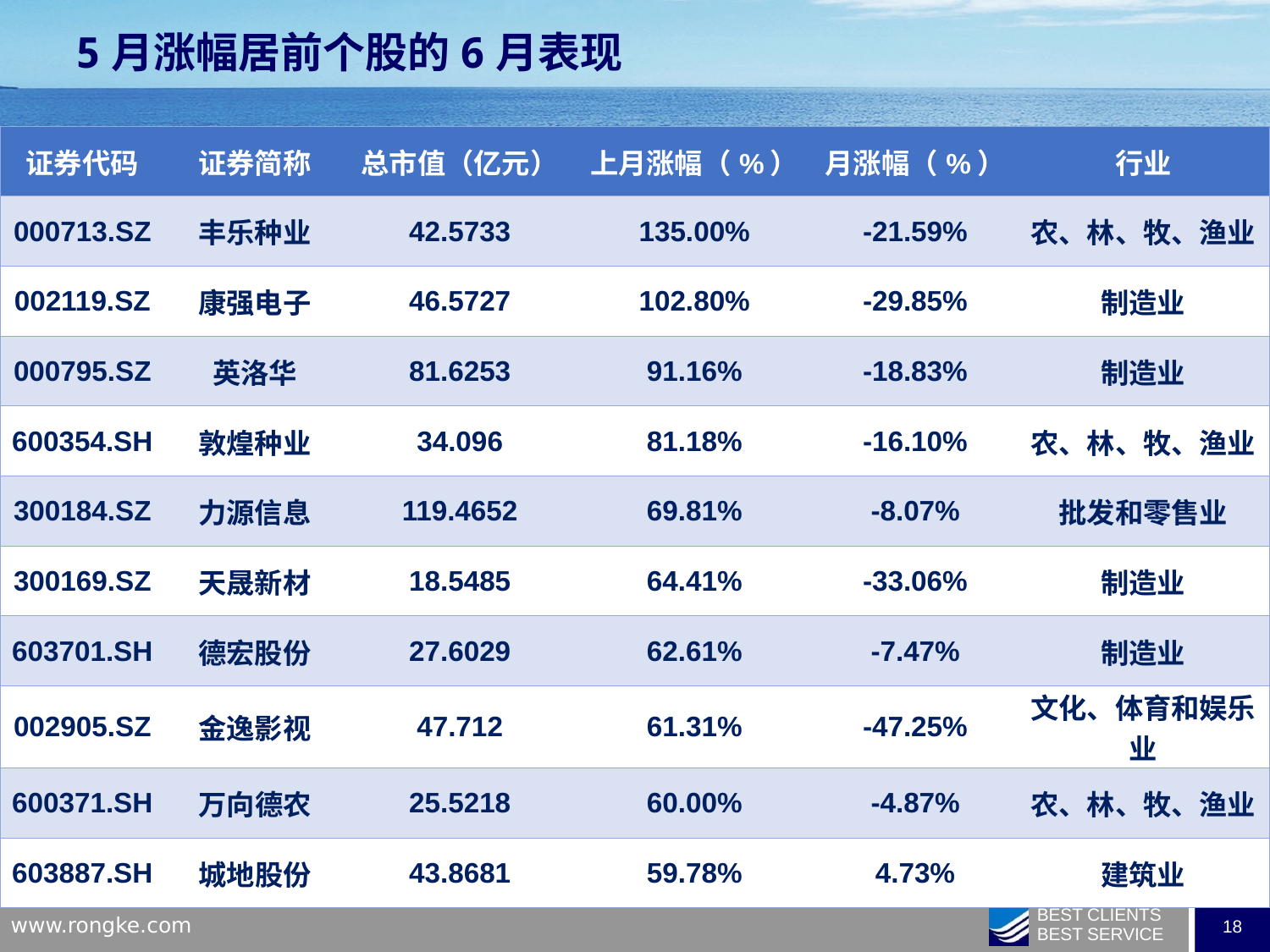

5月涨幅居前个股的6月表现
| 证券代码 | 证券简称 | 总市值（亿元） | 上月涨幅（%） | 月涨幅（%） | 行业 |
| --- | --- | --- | --- | --- | --- |
| 000713.SZ | 丰乐种业 | 42.5733 | 135.00% | -21.59% | 农、林、牧、渔业 |
| 002119.SZ | 康强电子 | 46.5727 | 102.80% | -29.85% | 制造业 |
| 000795.SZ | 英洛华 | 81.6253 | 91.16% | -18.83% | 制造业 |
| 600354.SH | 敦煌种业 | 34.096 | 81.18% | -16.10% | 农、林、牧、渔业 |
| 300184.SZ | 力源信息 | 119.4652 | 69.81% | -8.07% | 批发和零售业 |
| 300169.SZ | 天晟新材 | 18.5485 | 64.41% | -33.06% | 制造业 |
| 603701.SH | 德宏股份 | 27.6029 | 62.61% | -7.47% | 制造业 |
| 002905.SZ | 金逸影视 | 47.712 | 61.31% | -47.25% | 文化、体育和娱乐业 |
| 600371.SH | 万向德农 | 25.5218 | 60.00% | -4.87% | 农、林、牧、渔业 |
| 603887.SH | 城地股份 | 43.8681 | 59.78% | 4.73% | 建筑业 |